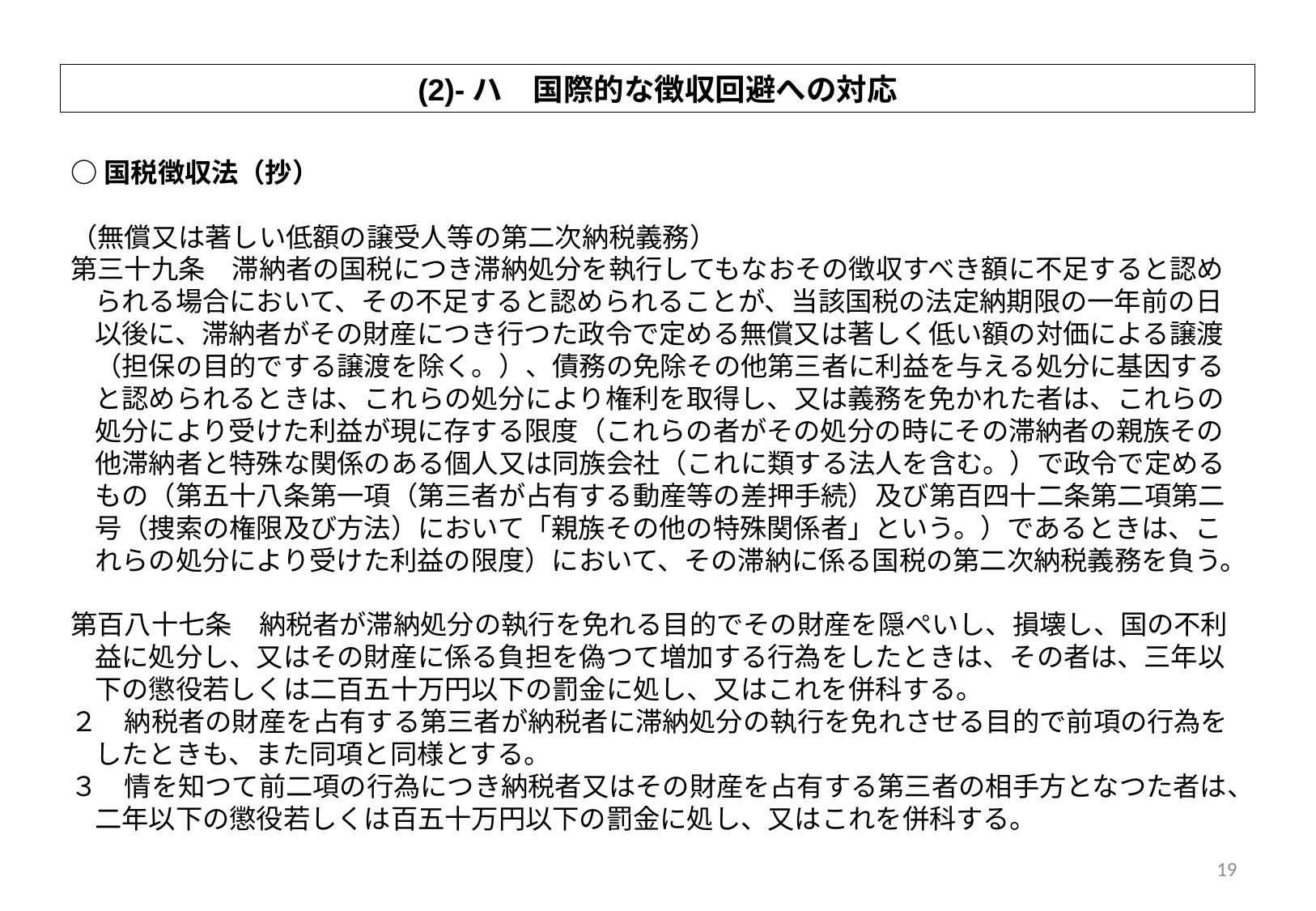

(2)-ハ　国際的な徴収回避への対応

○国税徴収法（抄）

（無償又は著しい低額の譲受人等の第二次納税義務）
第三十九条　滞納者の国税につき滞納処分を執行してもなおその徴収すべき額に不足すると認められる場合において、その不足すると認められることが、当該国税の法定納期限の一年前の日以後に、滞納者がその財産につき行つた政令で定める無償又は著しく低い額の対価による譲渡（担保の目的でする譲渡を除く。）、債務の免除その他第三者に利益を与える処分に基因すると認められるときは、これらの処分により権利を取得し、又は義務を免かれた者は、これらの処分により受けた利益が現に存する限度（これらの者がその処分の時にその滞納者の親族その他滞納者と特殊な関係のある個人又は同族会社（これに類する法人を含む。）で政令で定めるもの（第五十八条第一項（第三者が占有する動産等の差押手続）及び第百四十二条第二項第二号（捜索の権限及び方法）において「親族その他の特殊関係者」という。）であるときは、これらの処分により受けた利益の限度）において、その滞納に係る国税の第二次納税義務を負う。

第百八十七条　納税者が滞納処分の執行を免れる目的でその財産を隠ぺいし、損壊し、国の不利益に処分し、又はその財産に係る負担を偽つて増加する行為をしたときは、その者は、三年以下の懲役若しくは二百五十万円以下の罰金に処し、又はこれを併科する。
２　納税者の財産を占有する第三者が納税者に滞納処分の執行を免れさせる目的で前項の行為をしたときも、また同項と同様とする。
３　情を知つて前二項の行為につき納税者又はその財産を占有する第三者の相手方となつた者は、二年以下の懲役若しくは百五十万円以下の罰金に処し、又はこれを併科する。
19